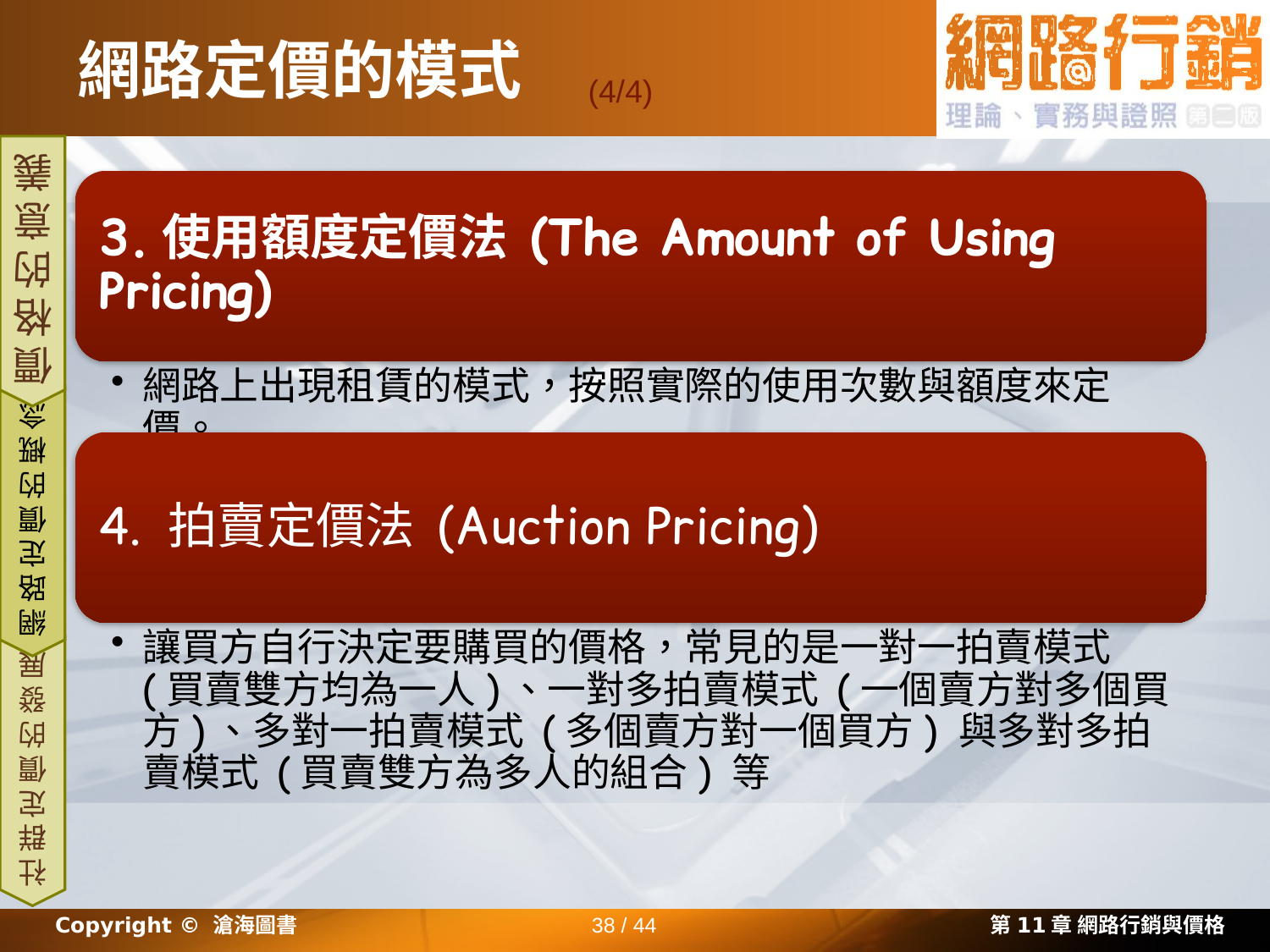

# 網路定價的模式
(4/4)
3.使用額度定價法 (The Amount of Using Pricing)
網路上出現租賃的模式，按照實際的使用次數與額度來定價。
4. 拍賣定價法 (Auction Pricing)
讓買方自行決定要購買的價格，常見的是一對一拍賣模式 (買賣雙方均為一人)、一對多拍賣模式 (一個賣方對多個買方)、多對一拍賣模式 (多個賣方對一個買方) 與多對多拍賣模式 (買賣雙方為多人的組合) 等
價格的意義
網路定價的概念
社群定價的發展
Copyright © 滄海圖書
38 / 44
第11章 網路行銷與價格